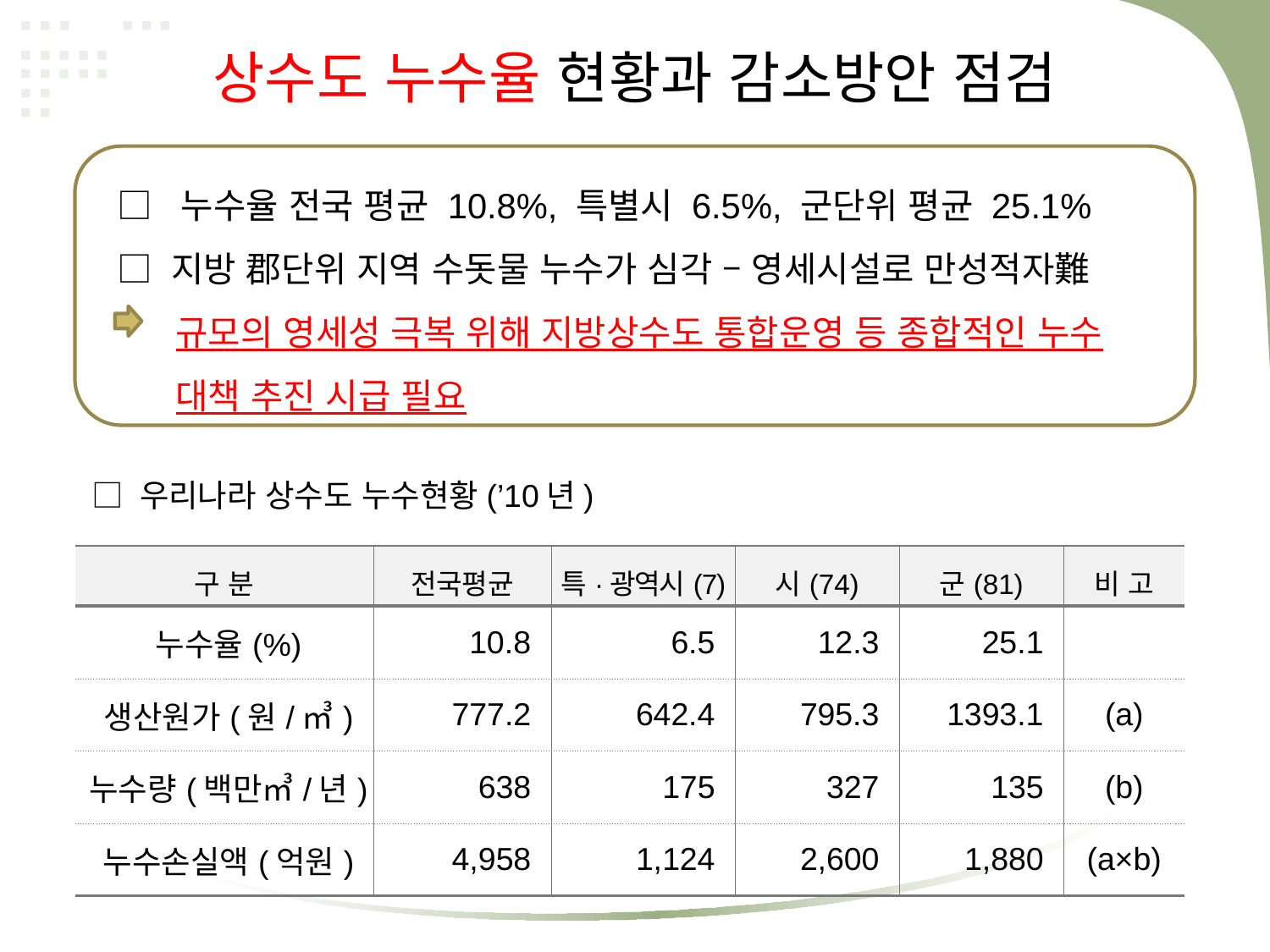

상수도 누수율 현황과 감소방안 점검

□  누수율 전국 평균 10.8%, 특별시 6.5%, 군단위 평균 25.1%
□ 지방 郡단위 지역 수돗물 누수가 심각 – 영세시설로 만성적자難
     규모의 영세성 극복 위해 지방상수도 통합운영 등 종합적인 누수
     대책 추진 시급 필요

□ 우리나라 상수도 누수현황(’10년)
| 구 분 | 전국평균 | 특·광역시(7) | 시(74) | 군(81) | 비 고 |
| --- | --- | --- | --- | --- | --- |
| 누수율(%) | 10.8 | 6.5 | 12.3 | 25.1 |  |
| 생산원가(원/㎥) | 777.2 | 642.4 | 795.3 | 1393.1 | (a) |
| 누수량(백만㎥/년) | 638 | 175 | 327 | 135 | (b) |
| 누수손실액(억원) | 4,958 | 1,124 | 2,600 | 1,880 | (a×b) |